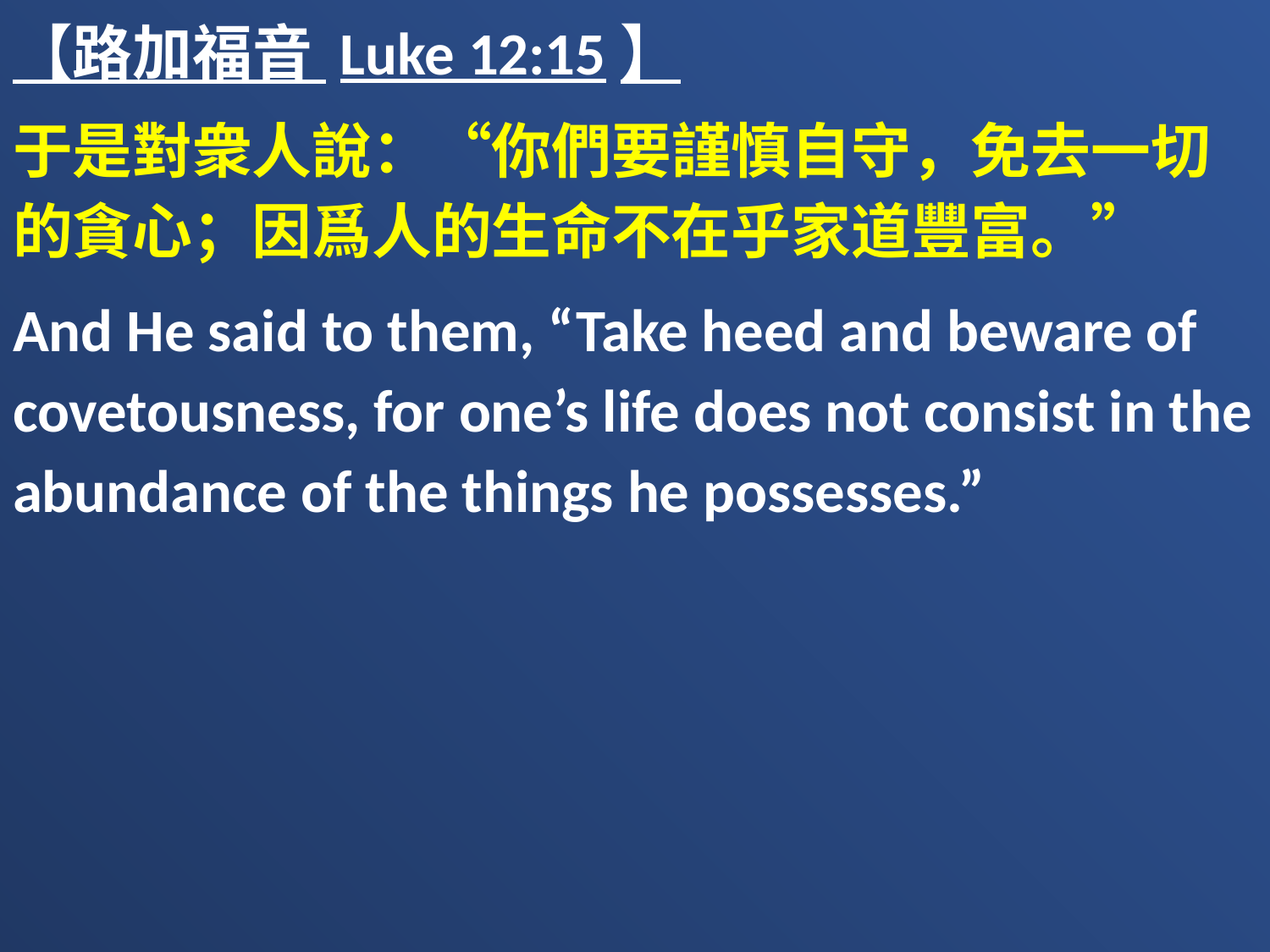

【路加福音 Luke 12:15】
于是對衆人說：“你們要謹慎自守，免去一切的貪心；因爲人的生命不在乎家道豐富。”
And He said to them, “Take heed and beware of covetousness, for one’s life does not consist in the abundance of the things he possesses.”